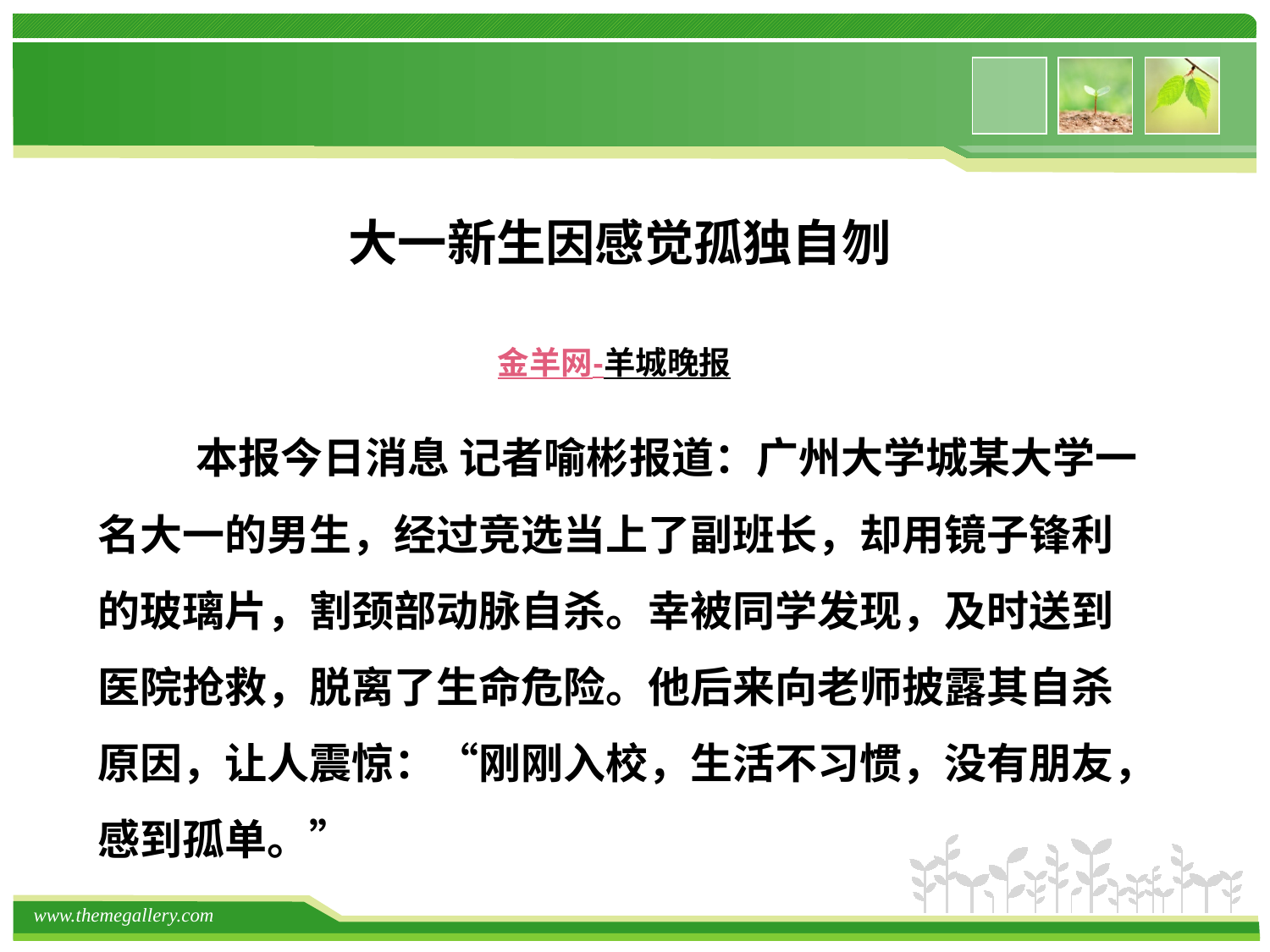

大一新生因感觉孤独自刎

金羊网-羊城晚报
　　本报今日消息 记者喻彬报道：广州大学城某大学一名大一的男生，经过竞选当上了副班长，却用镜子锋利的玻璃片，割颈部动脉自杀。幸被同学发现，及时送到医院抢救，脱离了生命危险。他后来向老师披露其自杀原因，让人震惊：“刚刚入校，生活不习惯，没有朋友，感到孤单。”